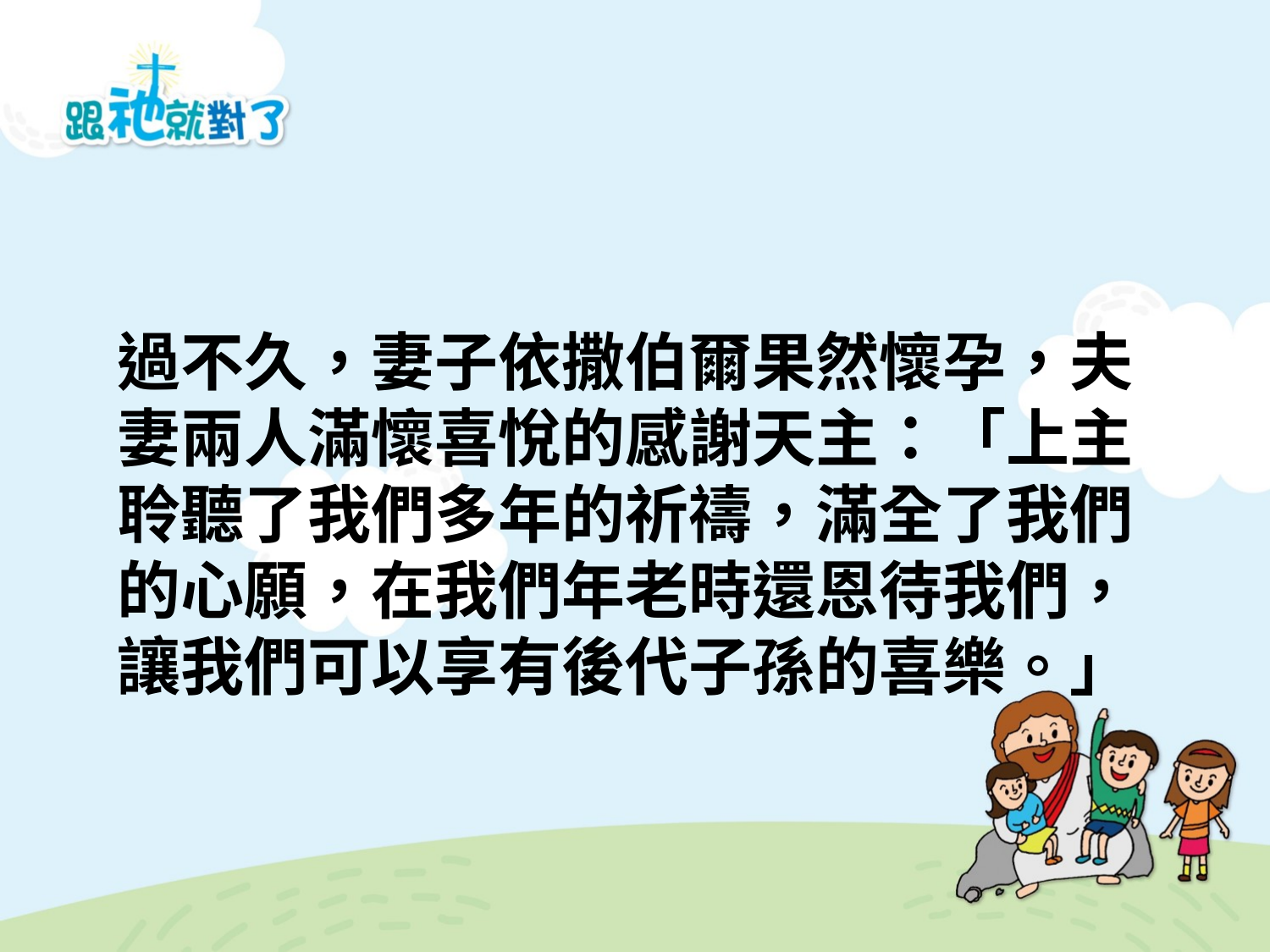

過不久，妻子依撒伯爾果然懷孕，夫妻兩人滿懷喜悅的感謝天主：「上主聆聽了我們多年的祈禱，滿全了我們的心願，在我們年老時還恩待我們，讓我們可以享有後代子孫的喜樂。」